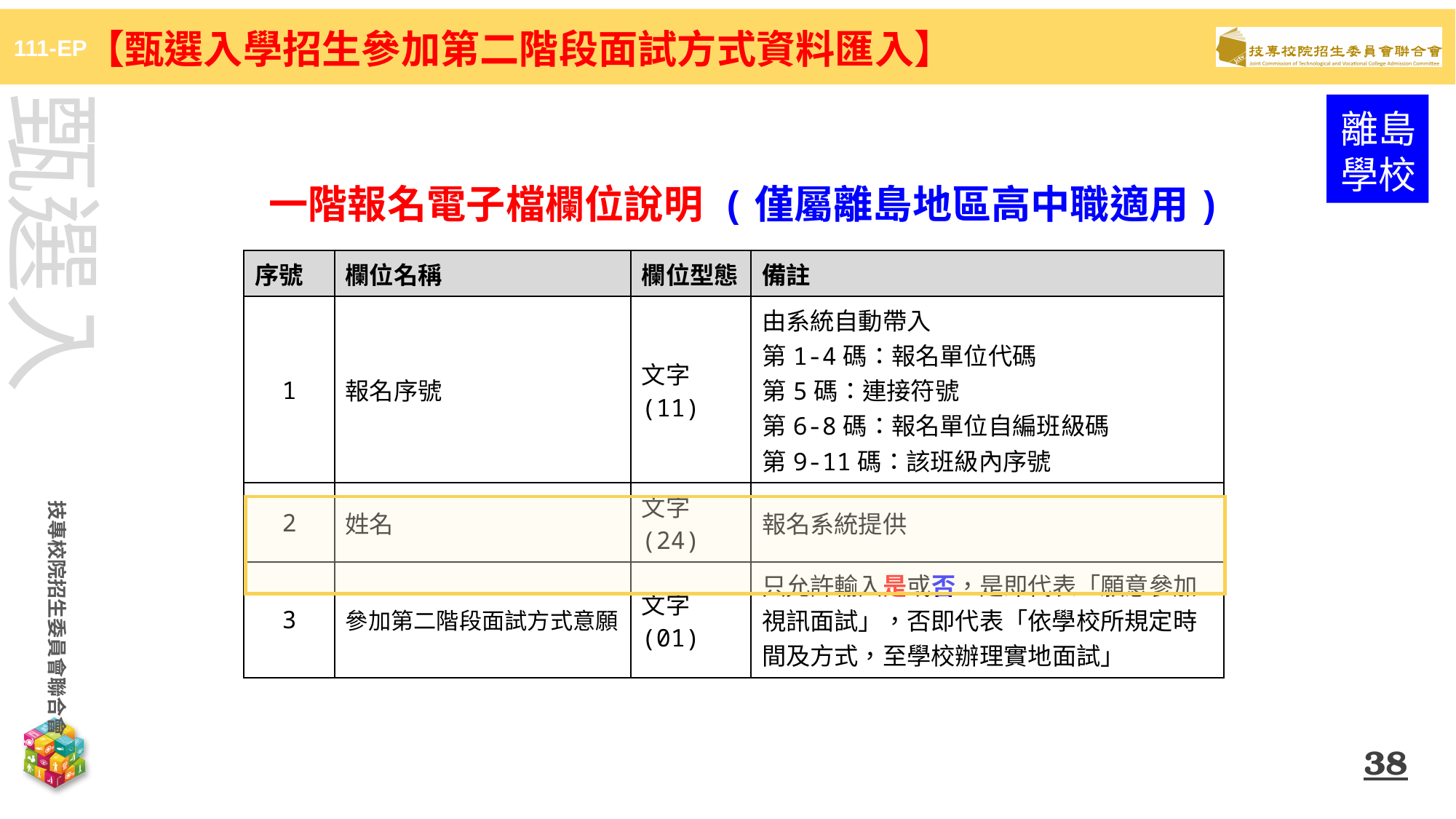

【甄選入學招生參加第二階段面試方式資料匯入】

離島
學校
一階報名電子檔欄位說明 (僅屬離島地區高中職適用)
| 序號 | 欄位名稱 | 欄位型態 | 備註 |
| --- | --- | --- | --- |
| 1 | 報名序號 | 文字(11) | 由系統自動帶入 第1-4碼：報名單位代碼 第5碼：連接符號 第6-8碼：報名單位自編班級碼 第9-11碼：該班級內序號 |
| 2 | 姓名 | 文字(24) | 報名系統提供 |
| 3 | 參加第二階段面試方式意願 | 文字(01) | 只允許輸入是或否，是即代表「願意參加視訊面試」，否即代表「依學校所規定時間及方式，至學校辦理實地面試」 |